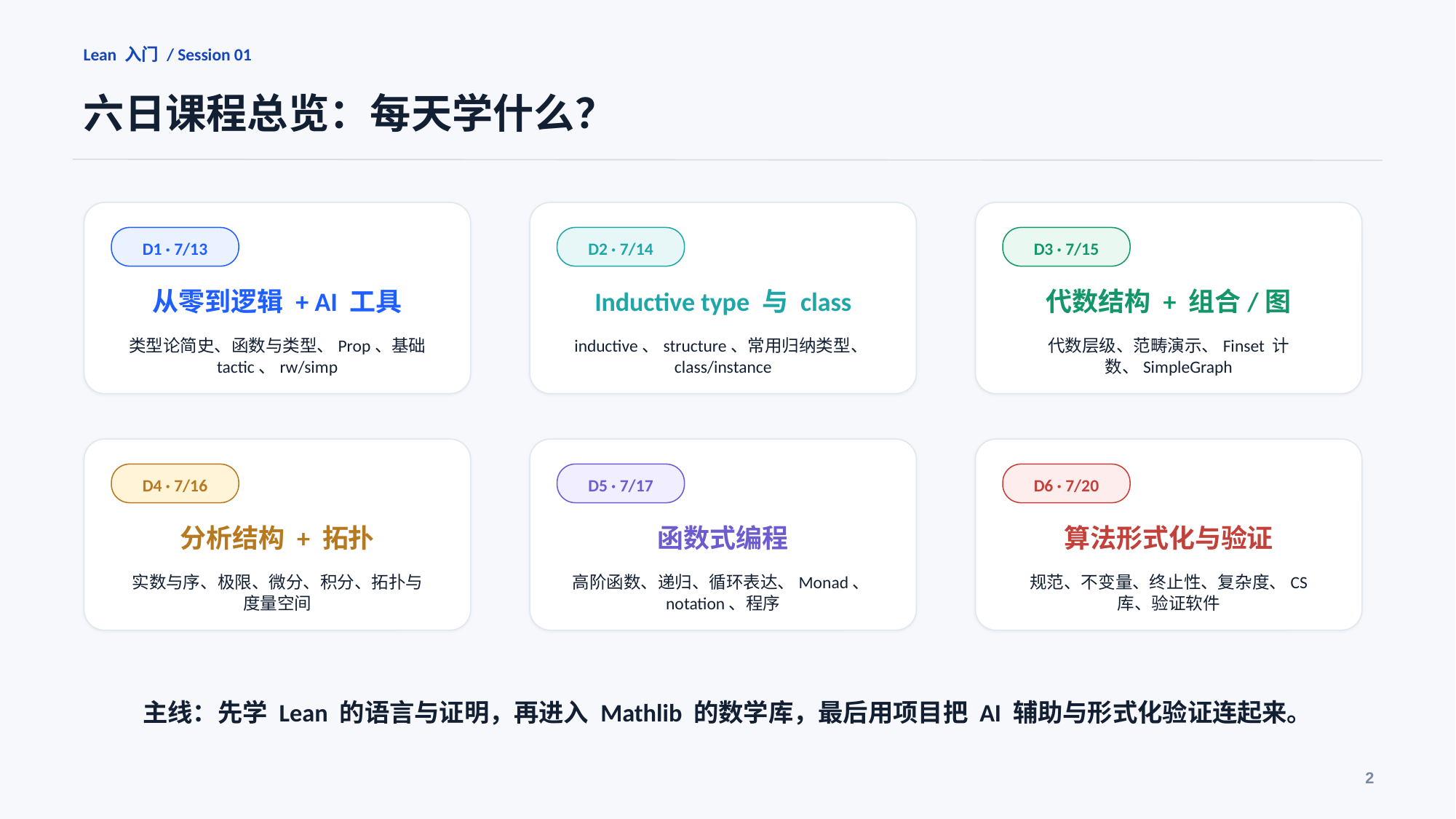

Lean 入门 / Session 01
六日课程总览：每天学什么？

D1 · 7/13
D2 · 7/14
D3 · 7/15
从零到逻辑 + AI 工具
Inductive type 与 class
代数结构 + 组合/图
类型论简史、函数与类型、Prop、基础 tactic、rw/simp
inductive、structure、常用归纳类型、class/instance
代数层级、范畴演示、Finset 计数、SimpleGraph

D4 · 7/16
D5 · 7/17
D6 · 7/20
分析结构 + 拓扑
函数式编程
算法形式化与验证
实数与序、极限、微分、积分、拓扑与度量空间
高阶函数、递归、循环表达、Monad、notation、程序
规范、不变量、终止性、复杂度、CS 库、验证软件
主线：先学 Lean 的语言与证明，再进入 Mathlib 的数学库，最后用项目把 AI 辅助与形式化验证连起来。
2